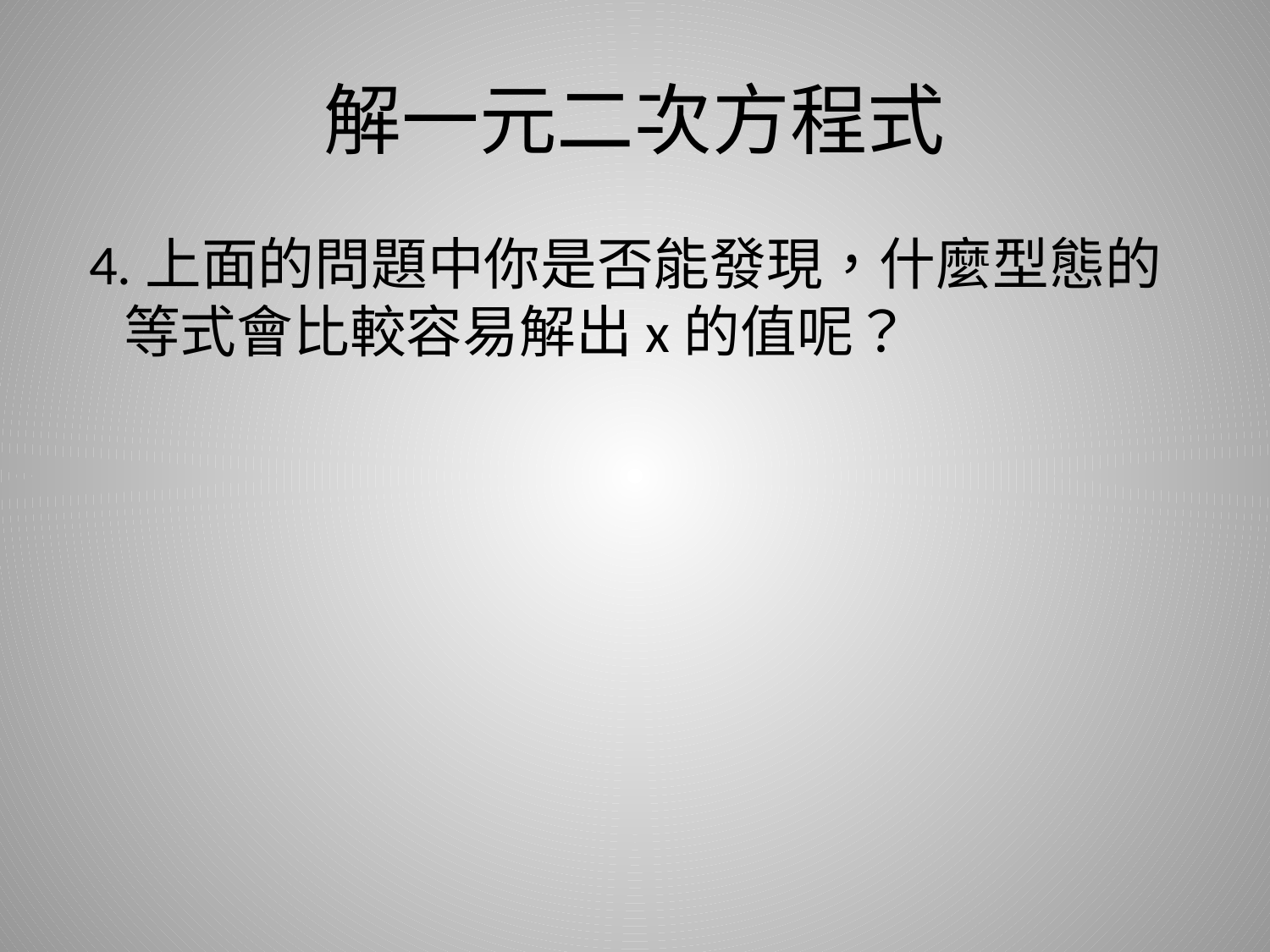

# 解一元二次方程式
 4.上面的問題中你是否能發現，什麼型態的等式會比較容易解出x的值呢？